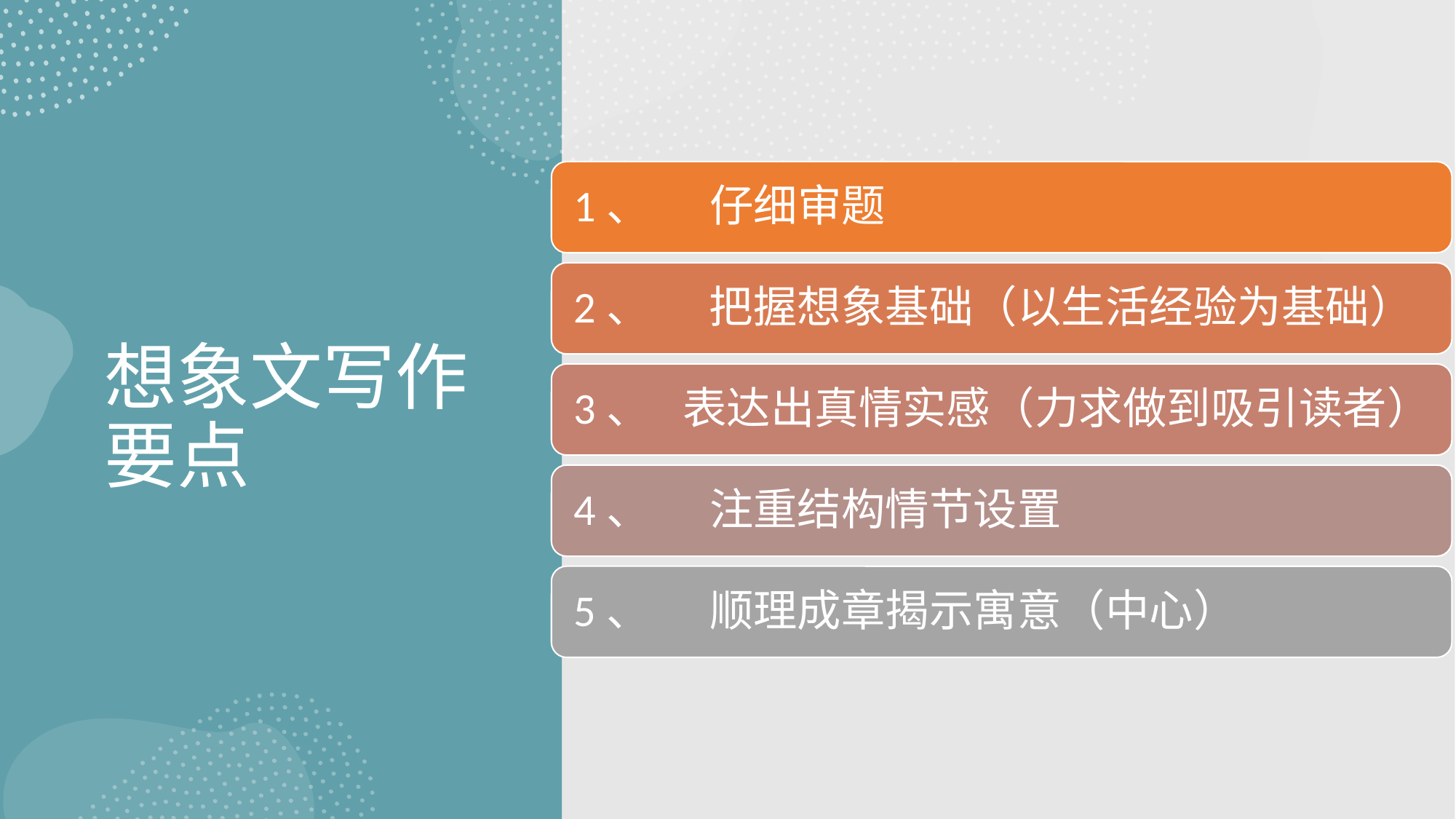

1、      仔细审题
2、      把握想象基础（以生活经验为基础）
3、	表达出真情实感（力求做到吸引读者）
4、      注重结构情节设置
5、      顺理成章揭示寓意（中心）
# 想象文写作要点